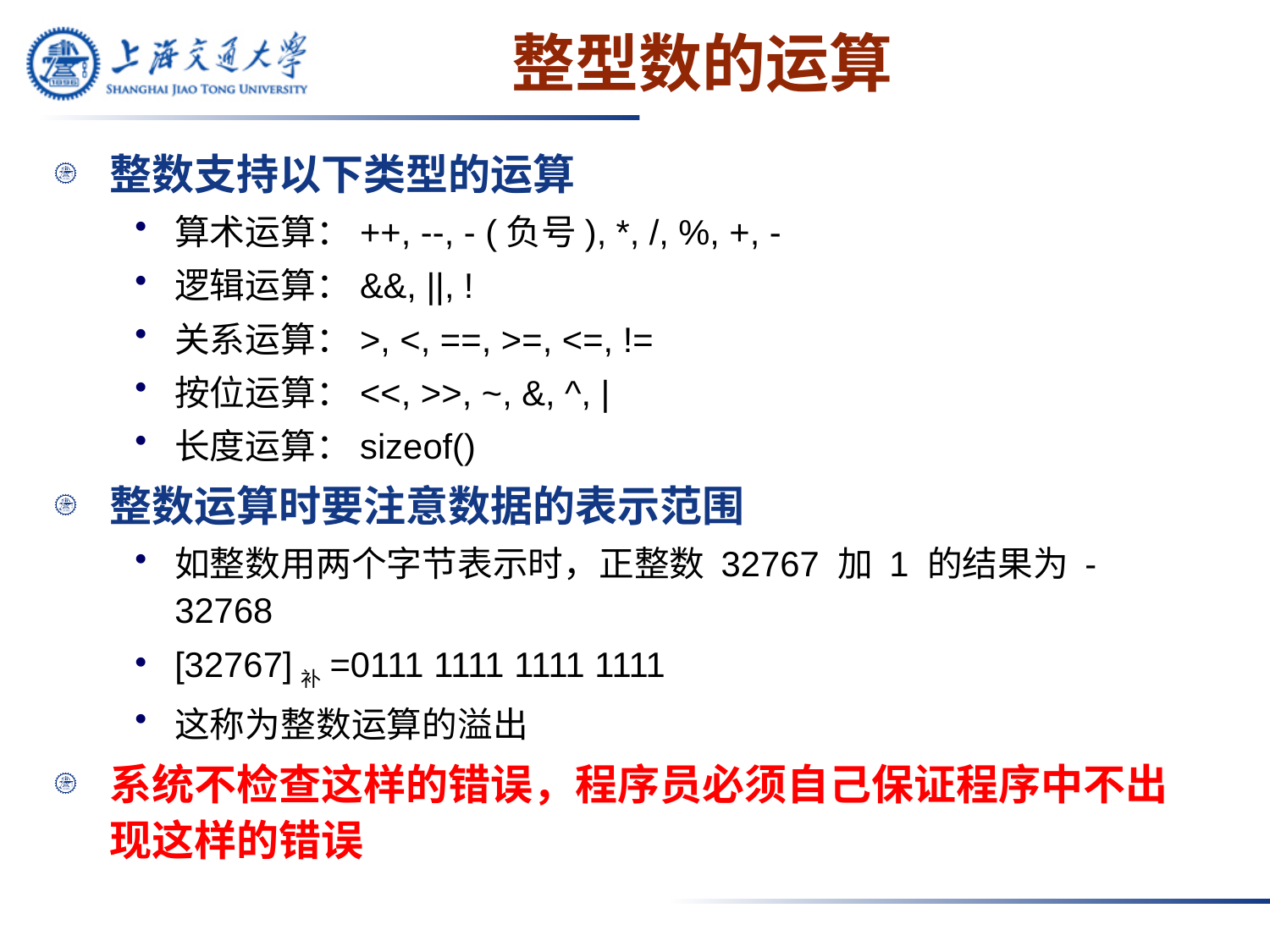

# 整型数的运算
整数支持以下类型的运算
算术运算：++, --, - (负号), *, /, %, +, -
逻辑运算：&&, ||, !
关系运算：>, <, ==, >=, <=, !=
按位运算：<<, >>, ~, &, ^, |
长度运算：sizeof()
整数运算时要注意数据的表示范围
如整数用两个字节表示时，正整数 32767 加 1 的结果为 -32768
[32767]补=0111 1111 1111 1111
这称为整数运算的溢出
系统不检查这样的错误，程序员必须自己保证程序中不出现这样的错误